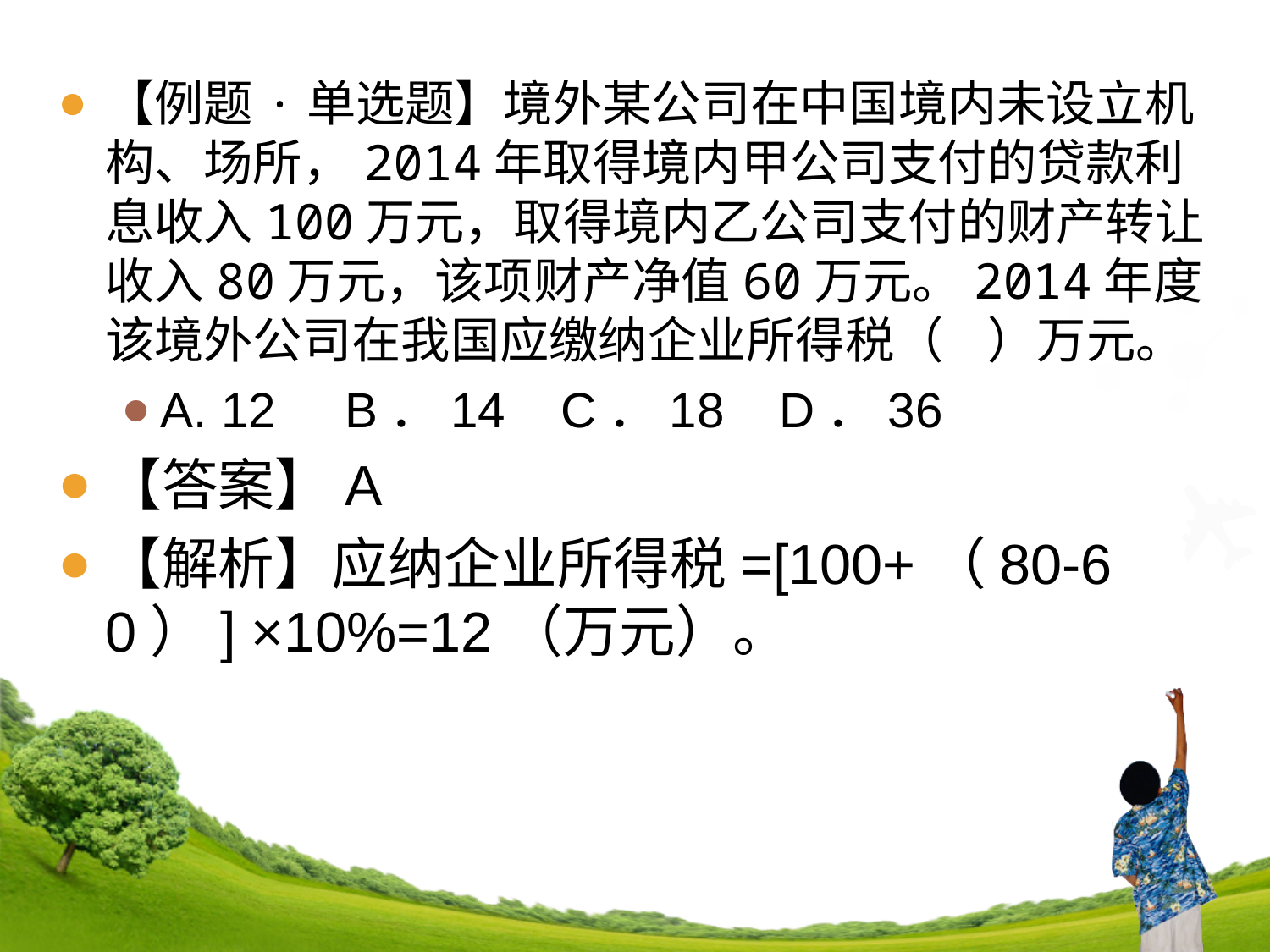

【例题·单选题】境外某公司在中国境内未设立机构、场所，2014年取得境内甲公司支付的贷款利息收入100万元，取得境内乙公司支付的财产转让收入80万元，该项财产净值60万元。2014年度该境外公司在我国应缴纳企业所得税（    ）万元。
A. 12     B．14    C．18    D．36
【答案】A
【解析】应纳企业所得税=[100+（80-60）] ×10%=12（万元）。